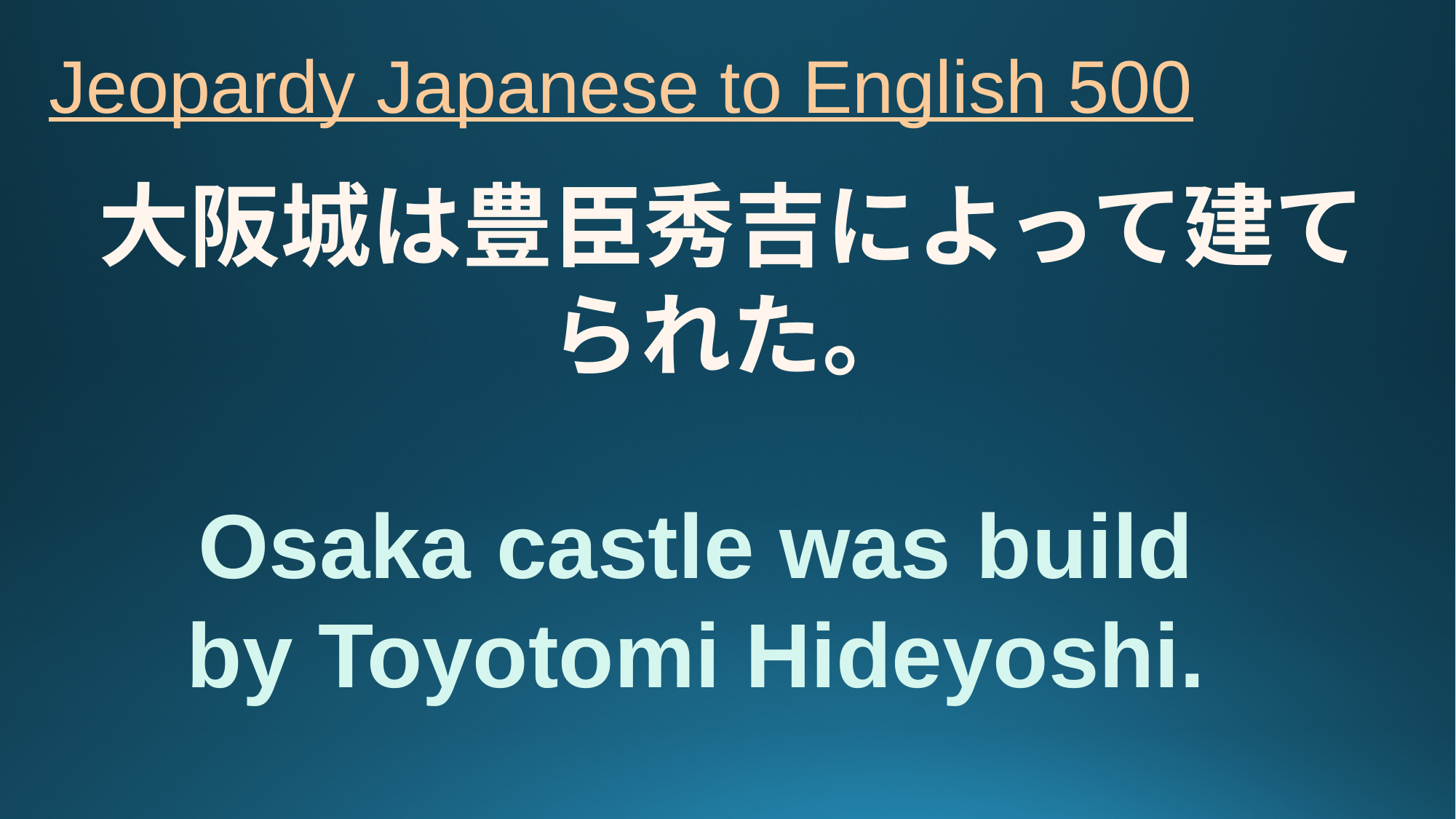

# Jeopardy Japanese to English 500
大阪城は豊臣秀吉によって建てられた。
Osaka castle was build by Toyotomi Hideyoshi.